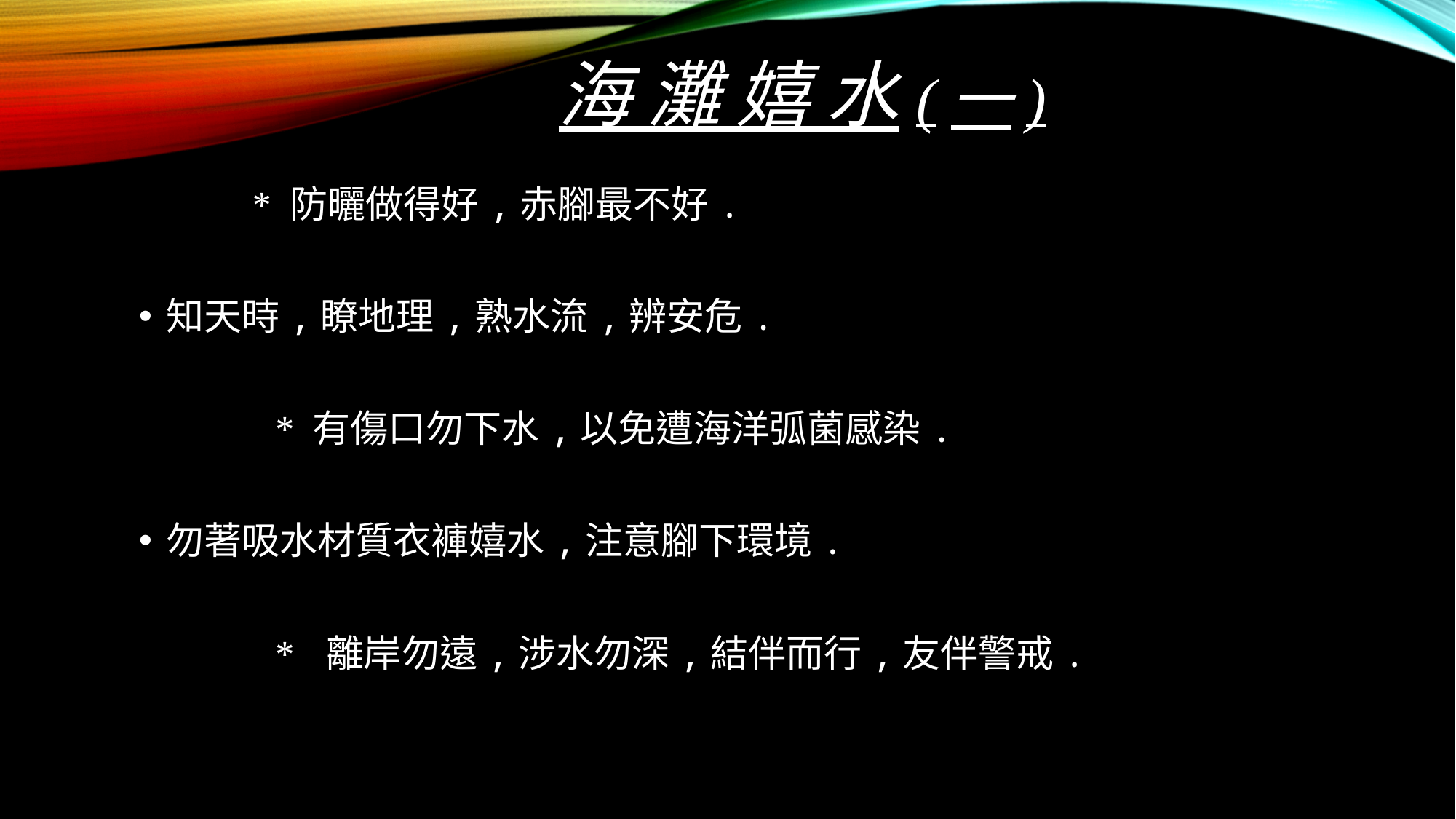

# 海 灘 嬉 水(一)
            * 防曬做得好,赤腳最不好.

知天時,瞭地理,熟水流,辨安危.

      * 有傷口勿下水,以免遭海洋弧菌感染.

勿著吸水材質衣褲嬉水,注意腳下環境.

      * 離岸勿遠,涉水勿深,結伴而行,友伴警戒.